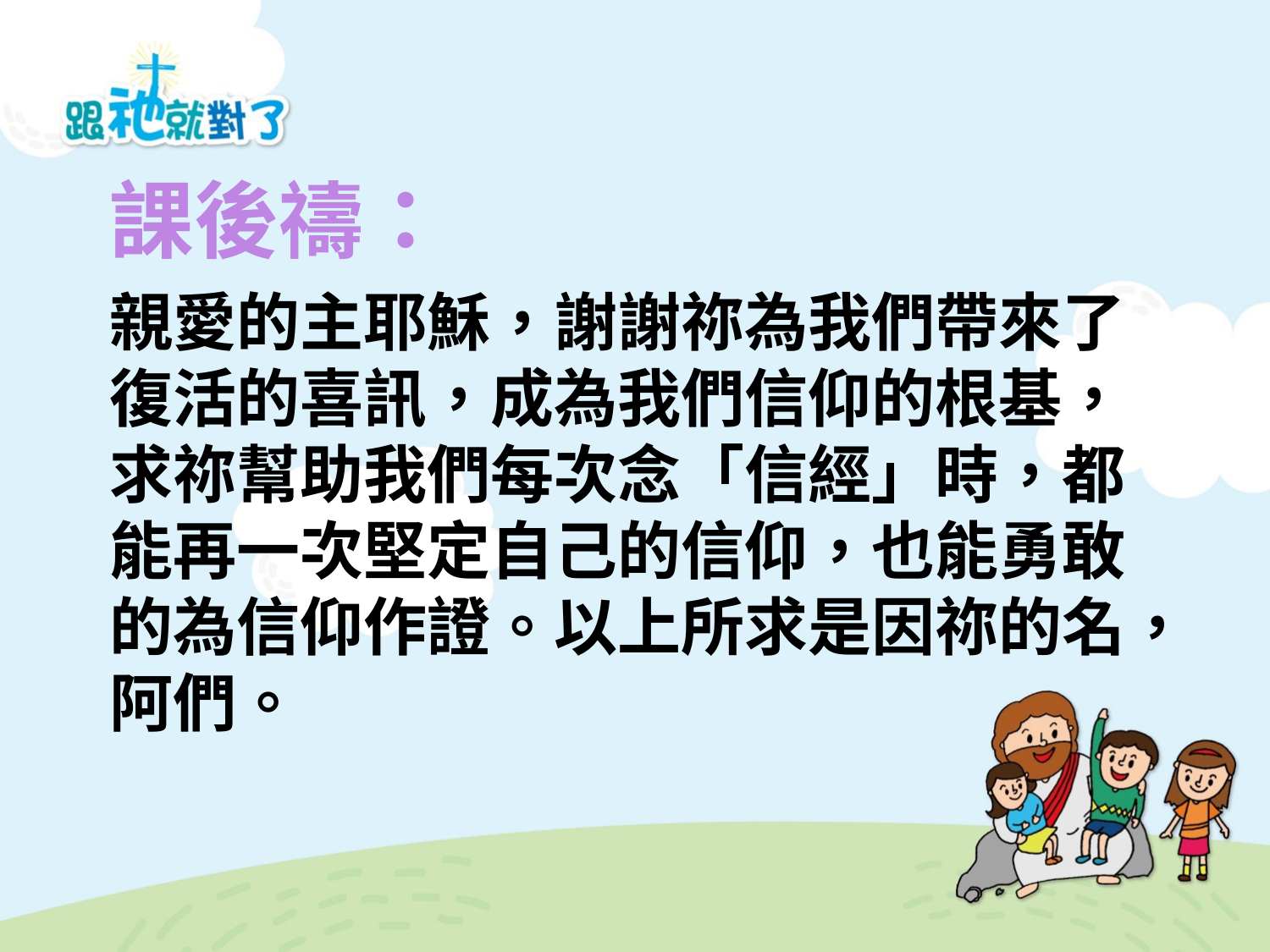

課後禱：
親愛的主耶穌，謝謝祢為我們帶來了復活的喜訊，成為我們信仰的根基，求祢幫助我們每次念「信經」時，都能再一次堅定自己的信仰，也能勇敢的為信仰作證。以上所求是因祢的名，阿們。